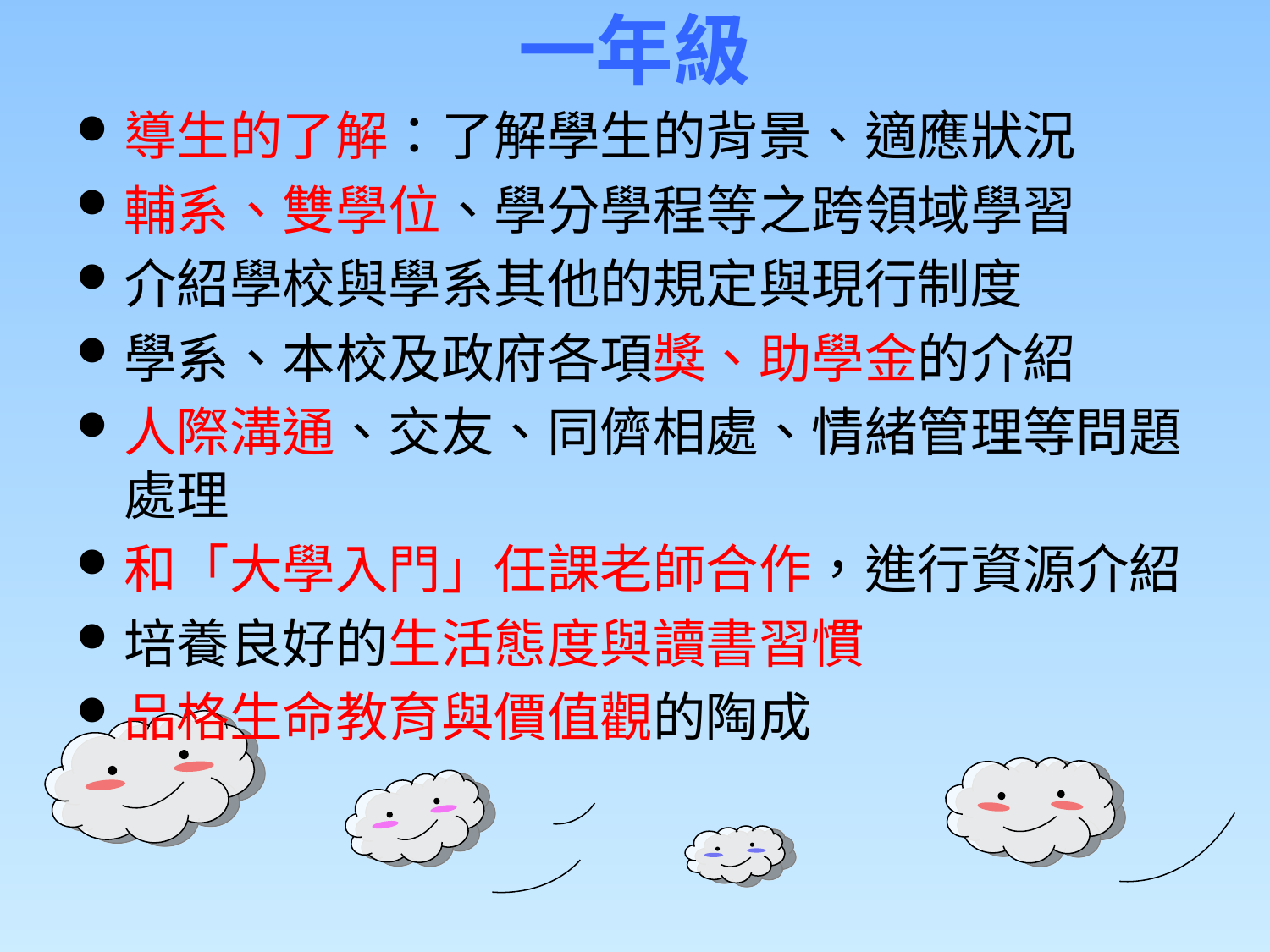

# 一年級
導生的了解：了解學生的背景、適應狀況
輔系、雙學位、學分學程等之跨領域學習
介紹學校與學系其他的規定與現行制度
學系、本校及政府各項獎、助學金的介紹
人際溝通、交友、同儕相處、情緒管理等問題處理
和「大學入門」任課老師合作，進行資源介紹
培養良好的生活態度與讀書習慣
品格生命教育與價值觀的陶成